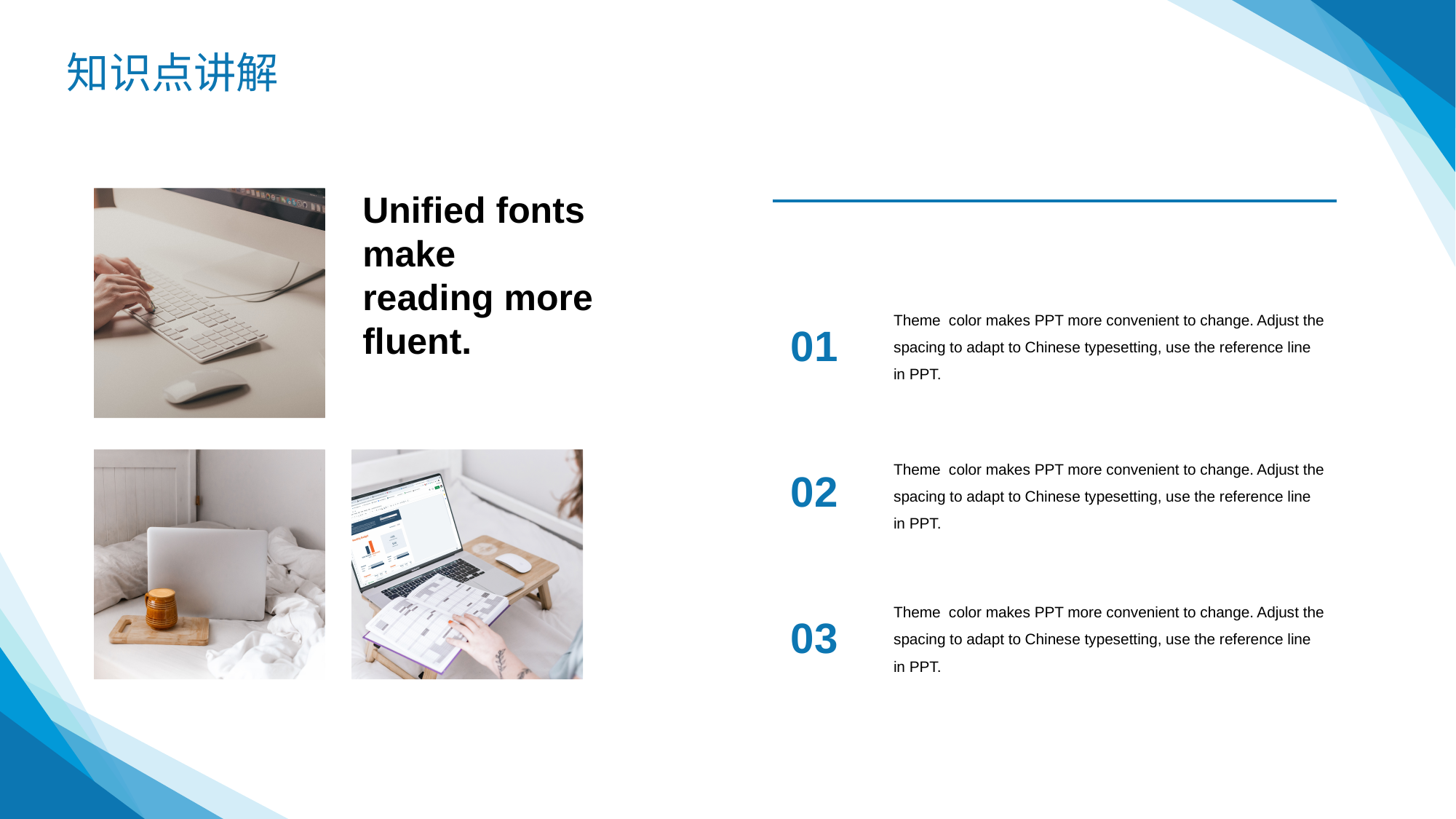

知识点讲解
Unified fonts
make reading more fluent.

Theme  color makes PPT more convenient to change. Adjust the spacing to adapt to Chinese typesetting, use the reference line in PPT.
01
Theme  color makes PPT more convenient to change. Adjust the spacing to adapt to Chinese typesetting, use the reference line in PPT.
02

Theme  color makes PPT more convenient to change. Adjust the spacing to adapt to Chinese typesetting, use the reference line in PPT.
03